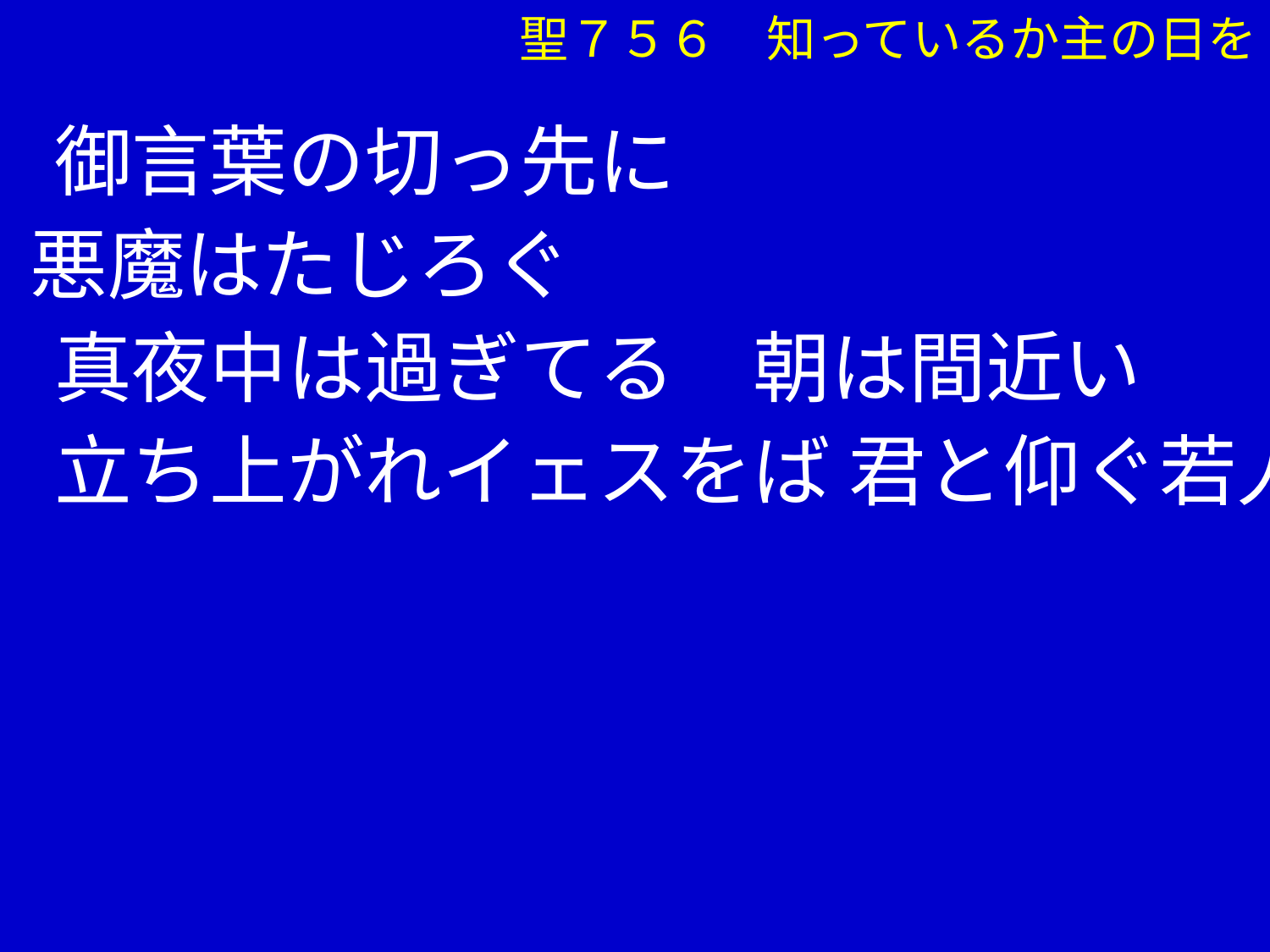

聖７５６　知っているか主の日を
　 御言葉の切っ先に
   悪魔はたじろぐ
　 真夜中は過ぎてる　朝は間近い
　 立ち上がれイェスをば 君と仰ぐ若人